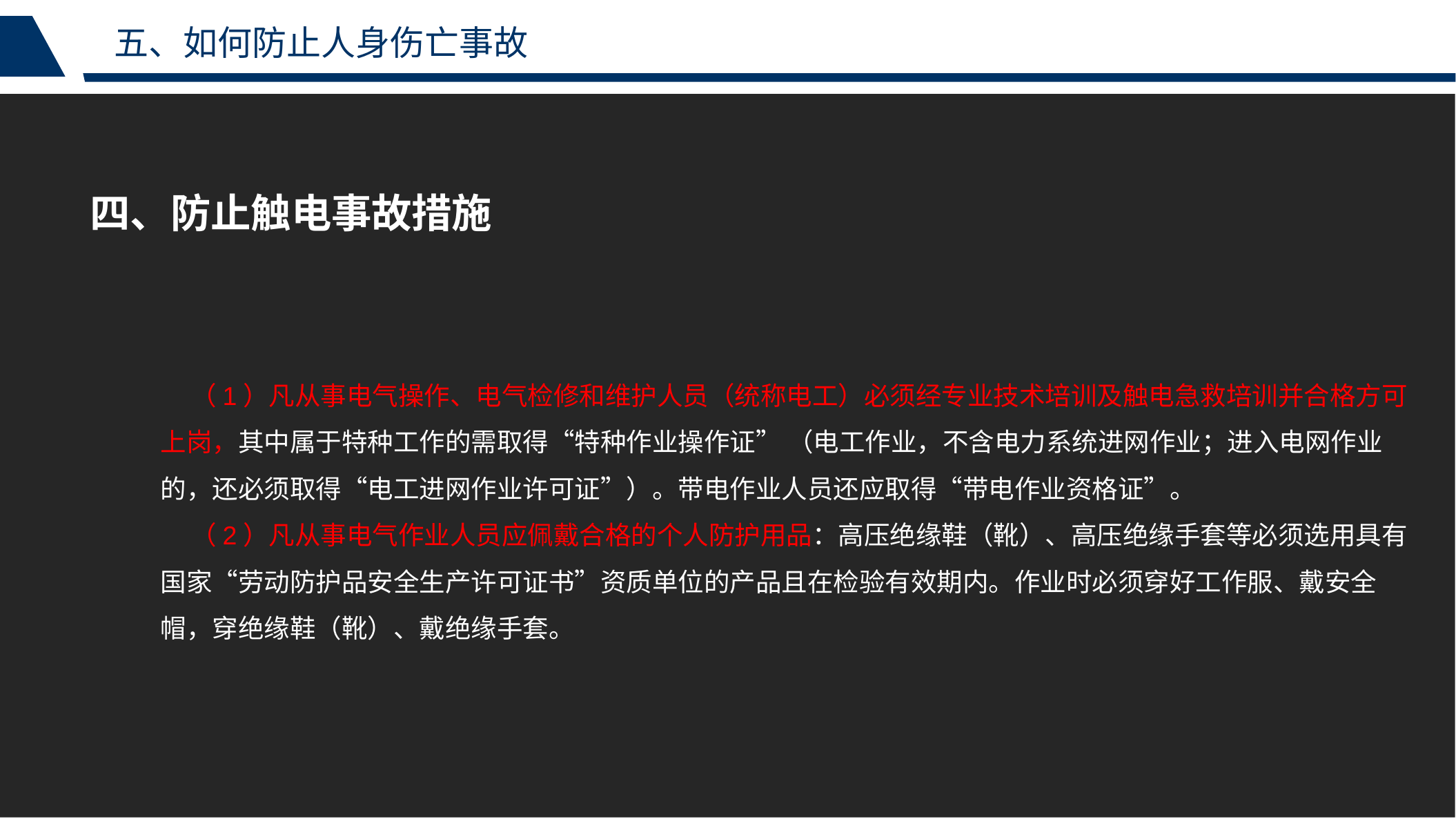

五、如何防止人身伤亡事故

四、防止触电事故措施
    （1）凡从事电气操作、电气检修和维护人员（统称电工）必须经专业技术培训及触电急救培训并合格方可上岗，其中属于特种工作的需取得“特种作业操作证” （电工作业，不含电力系统进网作业；进入电网作业的，还必须取得“电工进网作业许可证”）。带电作业人员还应取得“带电作业资格证”。
    （2）凡从事电气作业人员应佩戴合格的个人防护用品：高压绝缘鞋（靴）、高压绝缘手套等必须选用具有国家“劳动防护品安全生产许可证书”资质单位的产品且在检验有效期内。作业时必须穿好工作服、戴安全帽，穿绝缘鞋（靴）、戴绝缘手套。